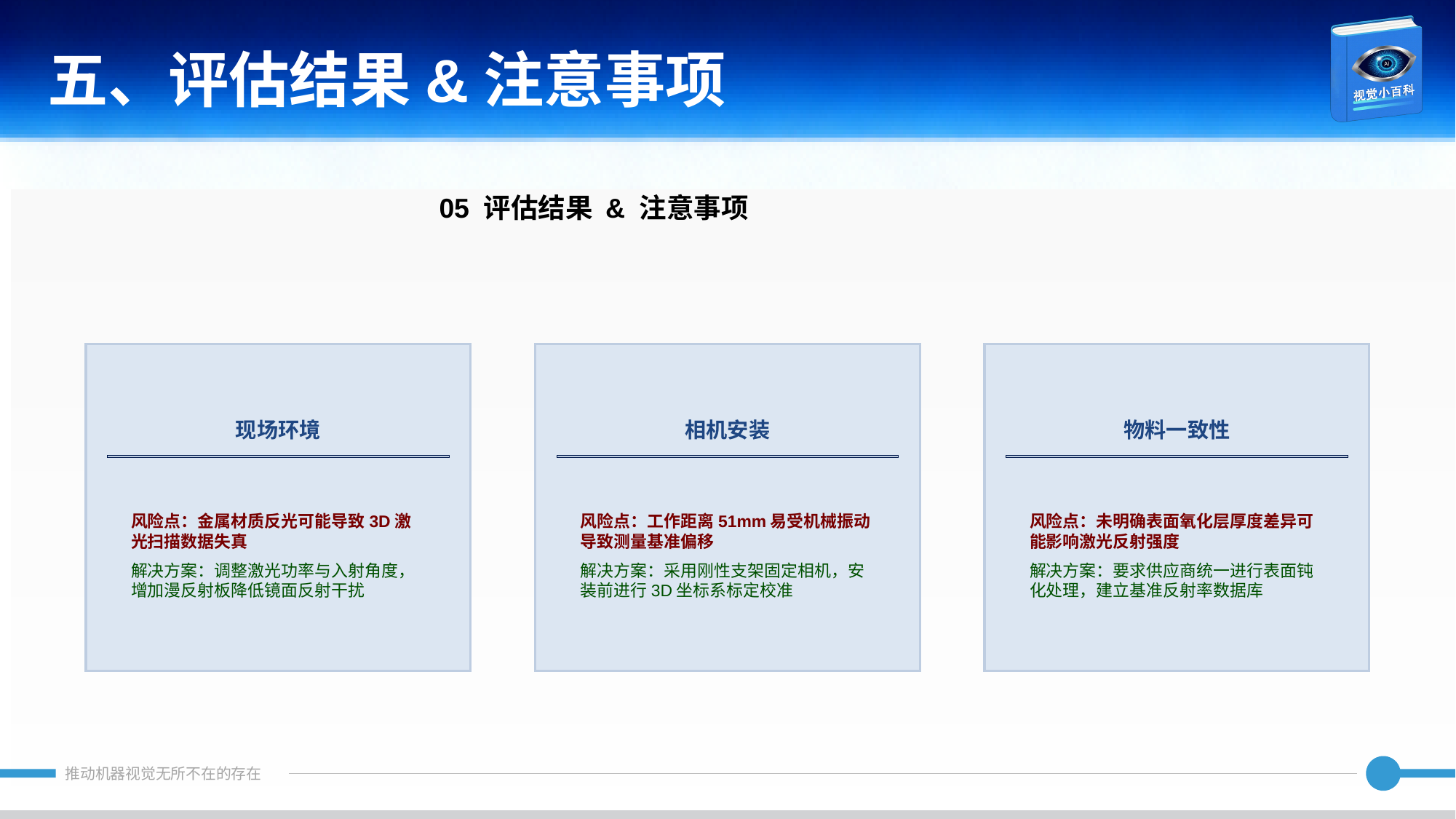

五、评估结果&注意事项

05 评估结果 & 注意事项

现场环境

相机安装

物料一致性

风险点：金属材质反光可能导致3D激光扫描数据失真
解决方案：调整激光功率与入射角度，增加漫反射板降低镜面反射干扰

风险点：工作距离51mm易受机械振动导致测量基准偏移
解决方案：采用刚性支架固定相机，安装前进行3D坐标系标定校准

风险点：未明确表面氧化层厚度差异可能影响激光反射强度
解决方案：要求供应商统一进行表面钝化处理，建立基准反射率数据库
10